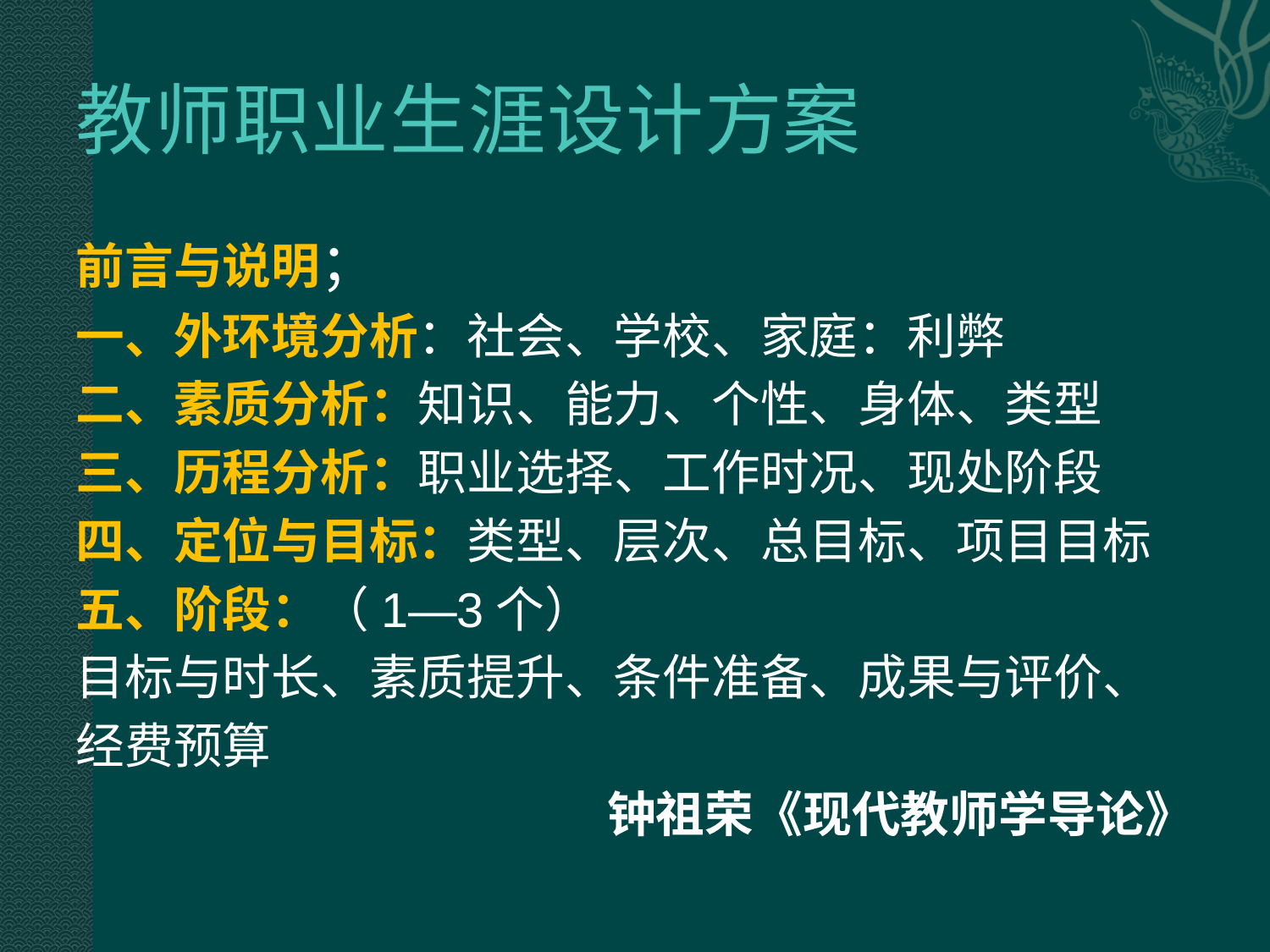

# 教师职业生涯设计方案
前言与说明；
一、外环境分析：社会、学校、家庭：利弊
二、素质分析：知识、能力、个性、身体、类型
三、历程分析：职业选择、工作时况、现处阶段
四、定位与目标：类型、层次、总目标、项目目标
五、阶段：（1—3个）
目标与时长、素质提升、条件准备、成果与评价、
经费预算
钟祖荣《现代教师学导论》